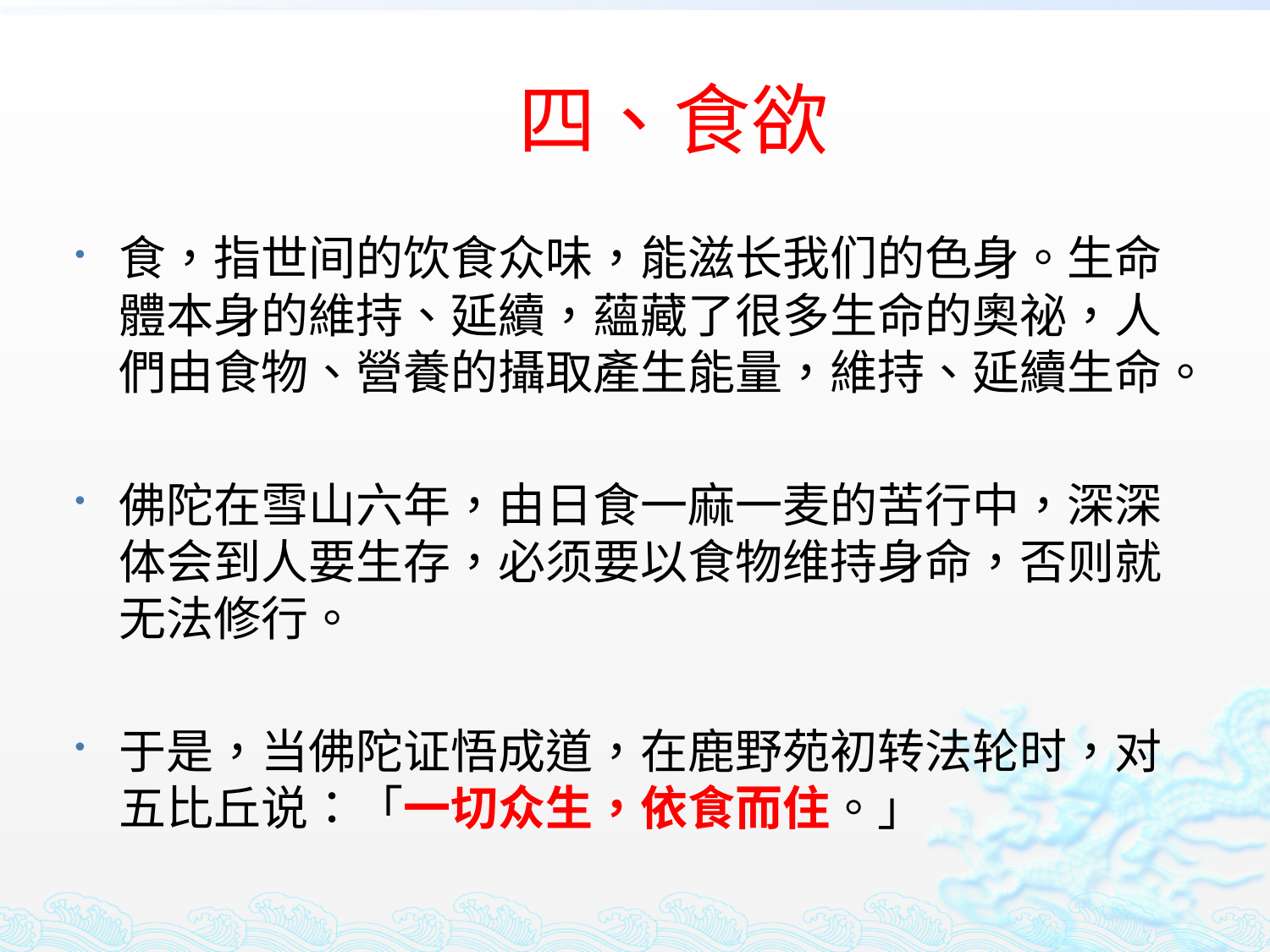

# 四、食欲
食，指世间的饮食众味，能滋长我们的色身。生命體本身的維持、延續，蘊藏了很多生命的奧祕，人們由食物、營養的攝取產生能量，維持、延續生命。

佛陀在雪山六年，由日食一麻一麦的苦行中，深深体会到人要生存，必须要以食物维持身命，否则就无法修行。

于是，当佛陀证悟成道，在鹿野苑初转法轮时，对五比丘说：「一切众生，依食而住。」